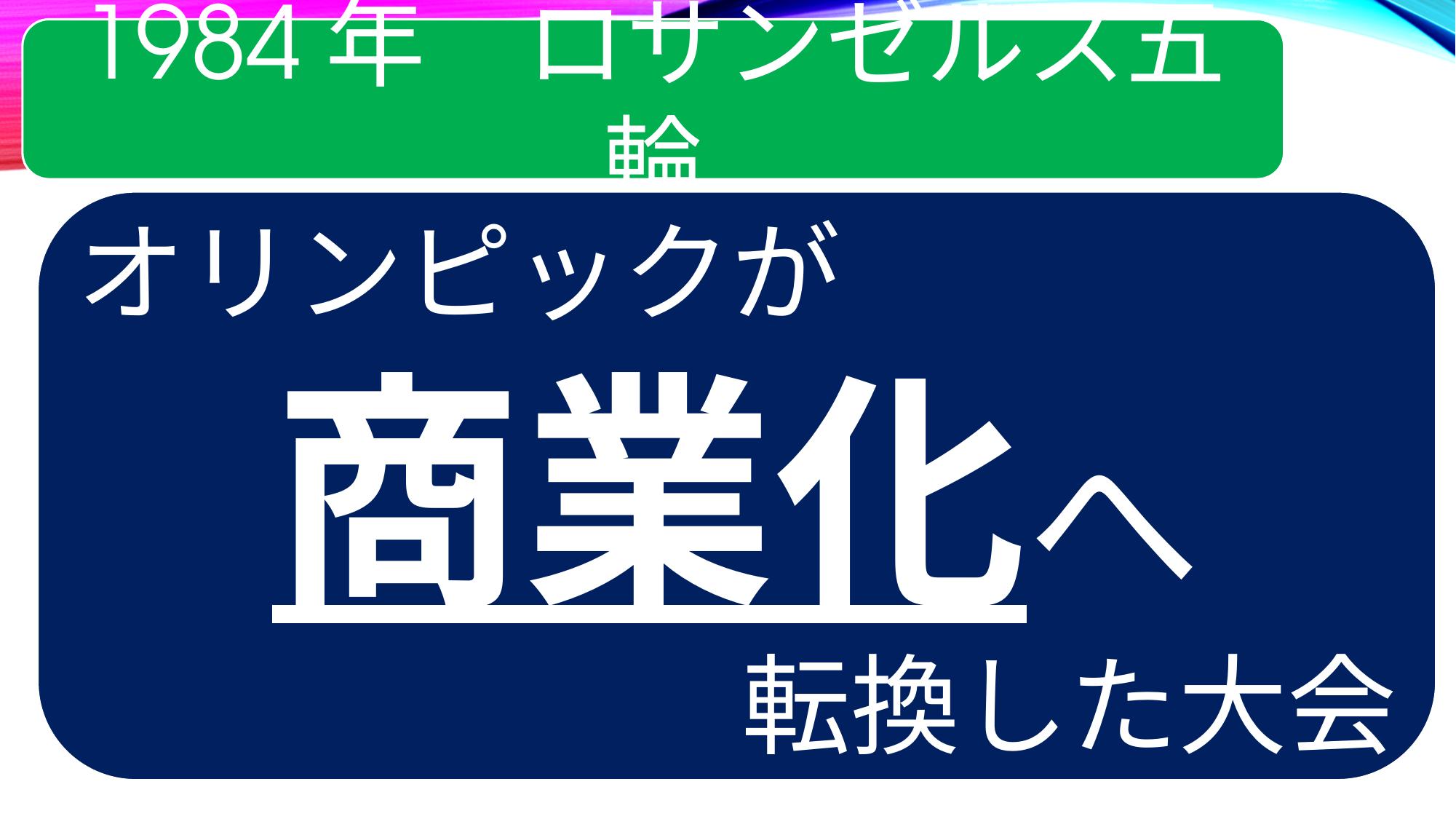

1984年　ロサンゼルス五輪
#
オリンピックが
商業化へ
転換した大会
ロサンゼルス五輪
の画像